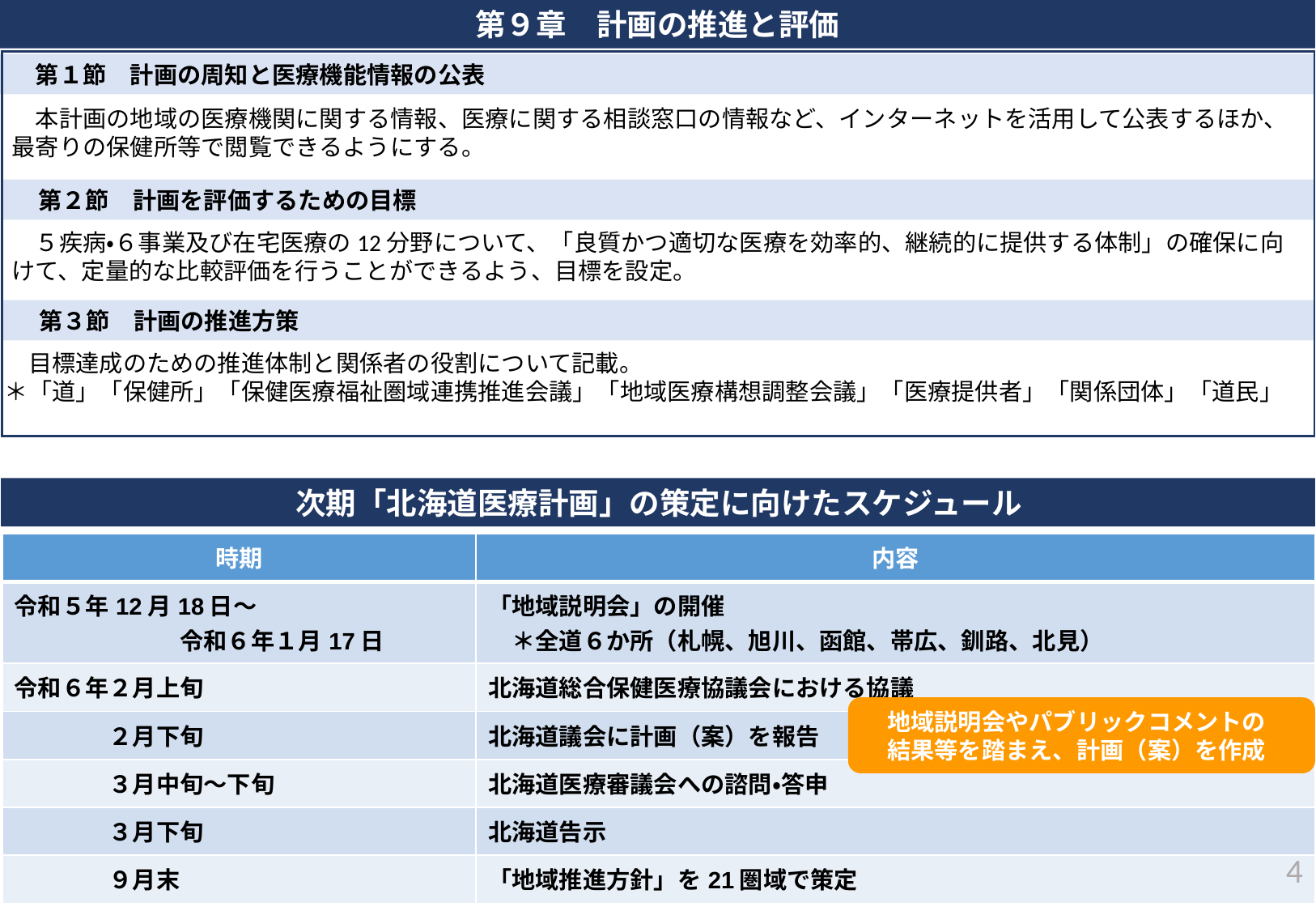

第９章　計画の推進と評価

　第１節　計画の周知と医療機能情報の公表
　本計画の地域の医療機関に関する情報、医療に関する相談窓口の情報など、インターネットを活用して公表するほか、最寄りの保健所等で閲覧できるようにする。
　第２節　計画を評価するための目標
　５疾病・６事業及び在宅医療の12分野について、「良質かつ適切な医療を効率的、継続的に提供する体制」の確保に向けて、定量的な比較評価を行うことができるよう、目標を設定。
　第３節　計画の推進方策
　目標達成のための推進体制と関係者の役割について記載。
＊「道」「保健所」「保健医療福祉圏域連携推進会議」「地域医療構想調整会議」「医療提供者」「関係団体」「道民」

次期「北海道医療計画」の策定に向けたスケジュール
| 時期 | 内容 |
| --- | --- |
| 令和５年12月18日～ 　　　　　　　令和６年１月17日 | 「地域説明会」の開催 　＊全道６か所（札幌、旭川、函館、帯広、釧路、北見） |
| 令和６年２月上旬 | 北海道総合保健医療協議会における協議 |
| ２月下旬 | 北海道議会に計画（案）を報告 |
| ３月中旬～下旬 | 北海道医療審議会への諮問・答申 |
| ３月下旬 | 北海道告示 |
| ９月末 | 「地域推進方針」を21圏域で策定 |
　地域説明会やパブリックコメントの
　結果等を踏まえ、計画（案）を作成
4